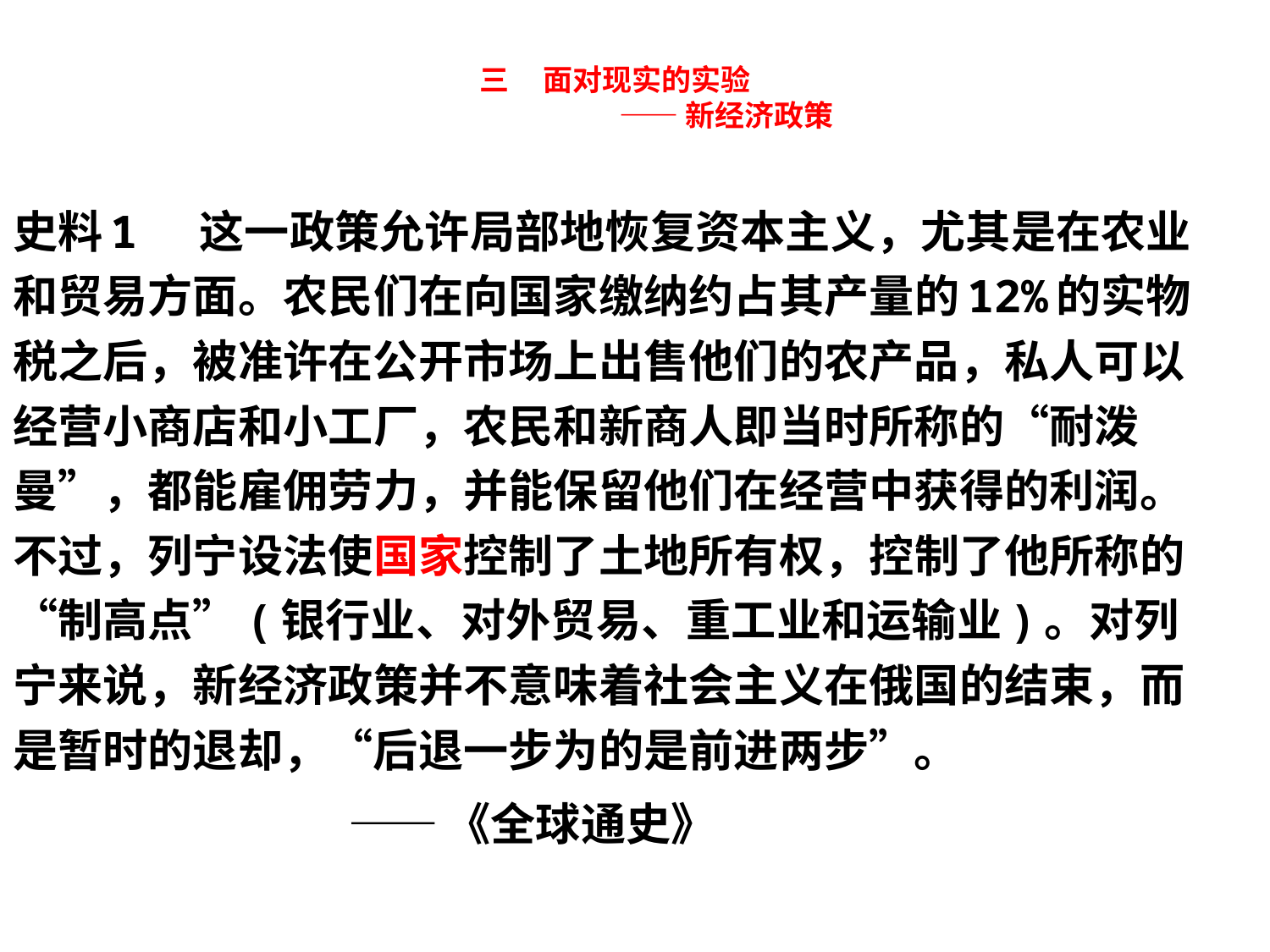

# 三     面对现实的实验 —— 新经济政策
史料1  这一政策允许局部地恢复资本主义，尤其是在农业和贸易方面。农民们在向国家缴纳约占其产量的12%的实物税之后，被准许在公开市场上出售他们的农产品，私人可以经营小商店和小工厂，农民和新商人即当时所称的“耐泼曼”，都能雇佣劳力，并能保留他们在经营中获得的利润。不过，列宁设法使国家控制了土地所有权，控制了他所称的“制高点”(银行业、对外贸易、重工业和运输业)。对列宁来说，新经济政策并不意味着社会主义在俄国的结束，而是暂时的退却，“后退一步为的是前进两步”。
                                 ——《全球通史》